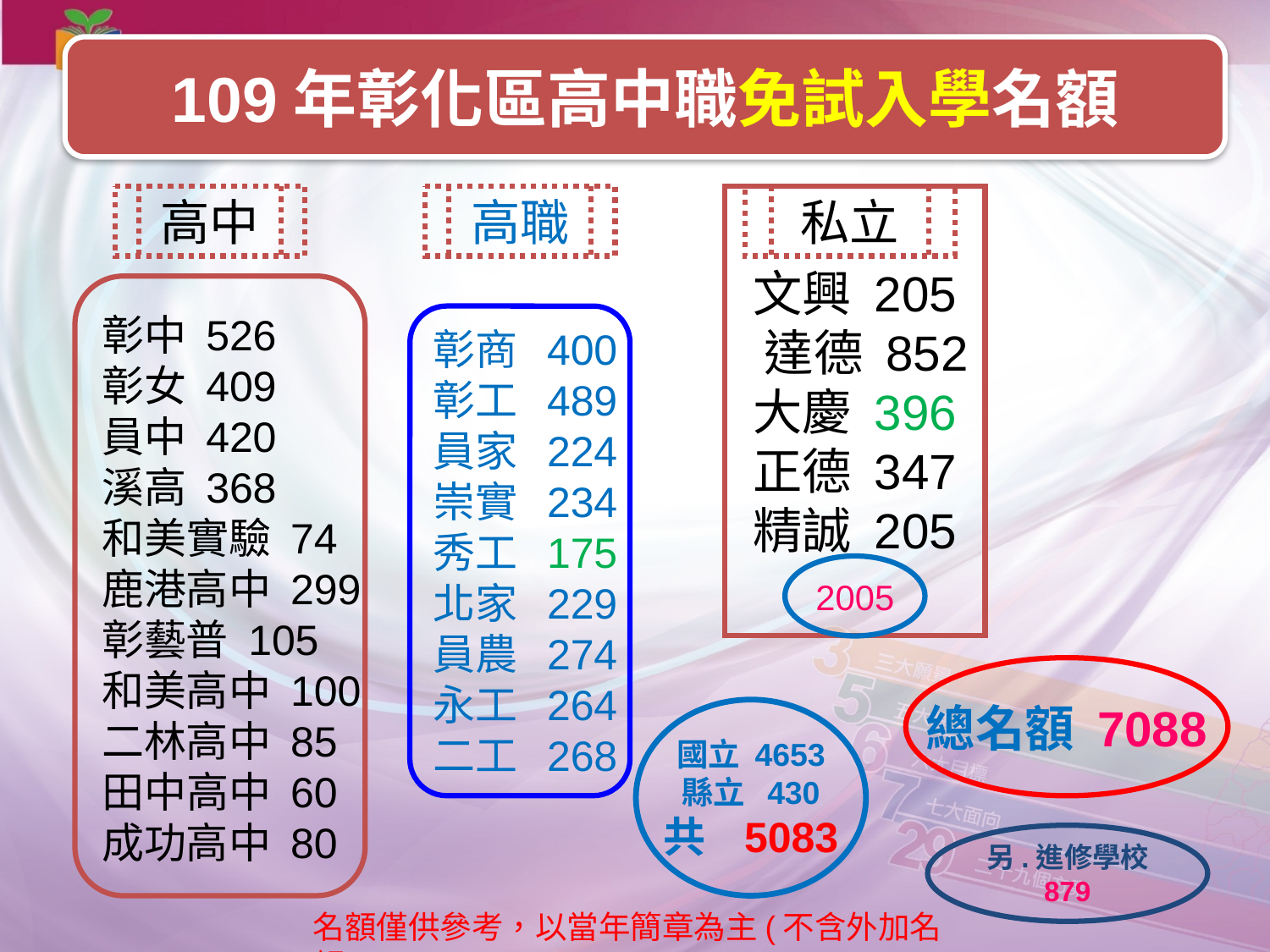

109年彰化區高中職免試入學名額
高中
高職
文興 205
 達德 852
大慶 396
正德 347
精誠 205
私立

彰中 526
彰女 409
員中 420
溪高 368
和美實驗 74
鹿港高中 299
彰藝普 105
和美高中 100
二林高中 85
田中高中 60
成功高中 80

彰商  400
彰工  489
員家  224
崇實  234
秀工  175
北家  229
員農  274
永工  264
二工  268

2005
總名額 7088
國立 4653
縣立  430
共   5083
另.進修學校
879
名額僅供參考，以當年簡章為主(不含外加名額)